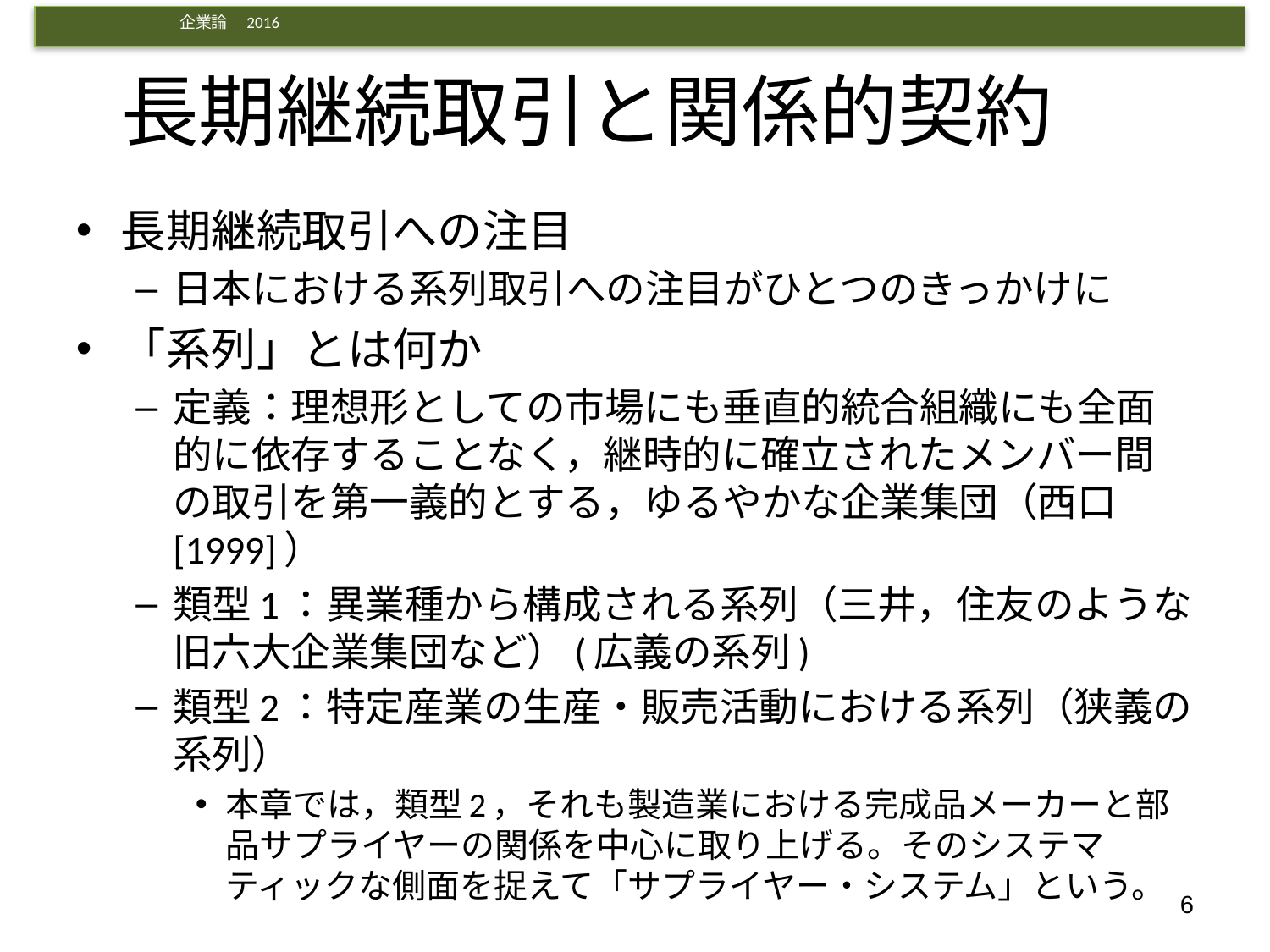

# 長期継続取引と関係的契約
長期継続取引への注目
日本における系列取引への注目がひとつのきっかけに
「系列」とは何か
定義：理想形としての市場にも垂直的統合組織にも全面的に依存することなく，継時的に確立されたメンバー間の取引を第一義的とする，ゆるやかな企業集団（西口[1999]）
類型1：異業種から構成される系列（三井，住友のような旧六大企業集団など）(広義の系列)
類型2：特定産業の生産・販売活動における系列（狭義の系列）
本章では，類型2，それも製造業における完成品メーカーと部品サプライヤーの関係を中心に取り上げる。そのシステマティックな側面を捉えて「サプライヤー・システム」という。

6